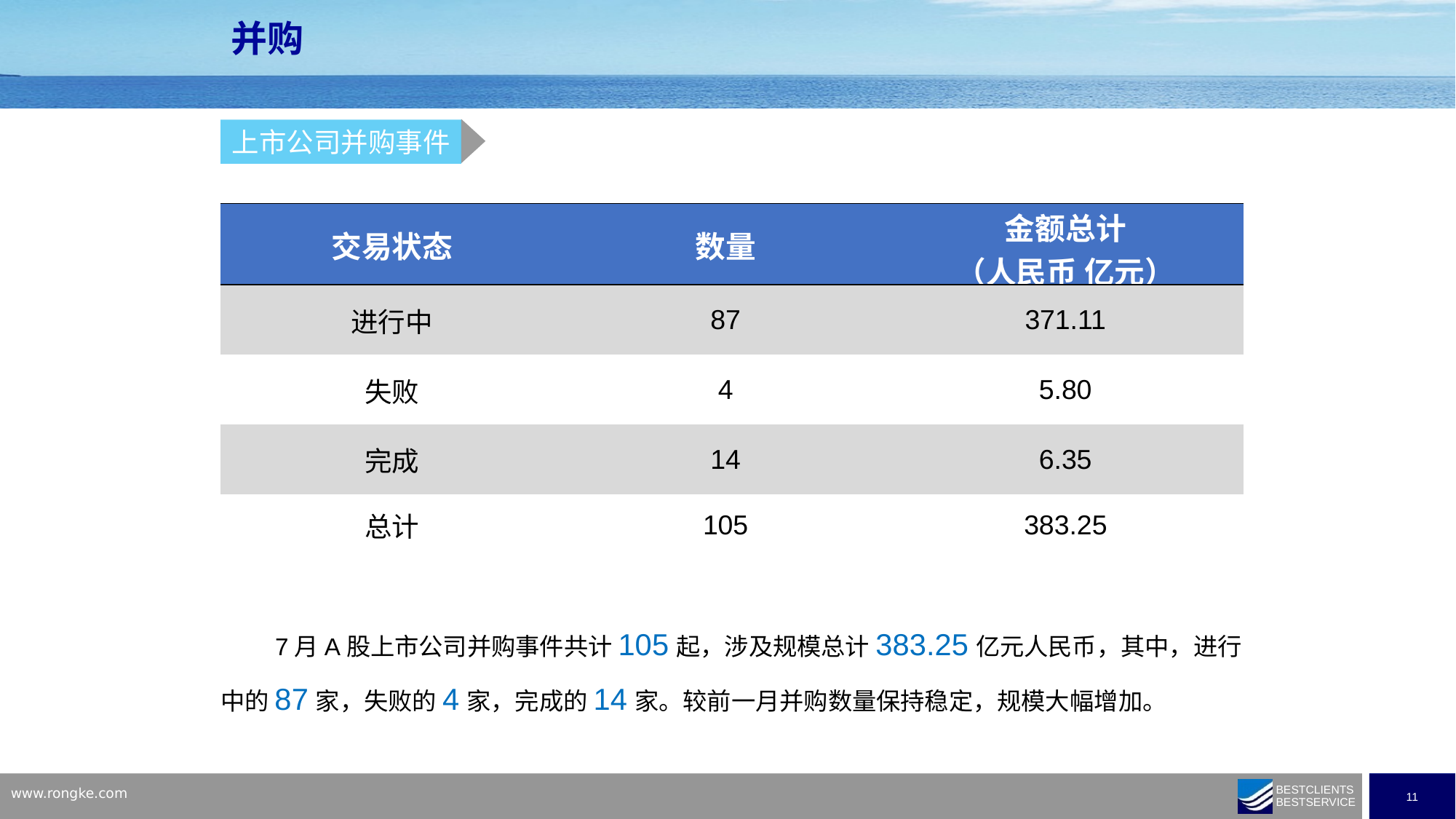

并购
上市公司并购事件

| 交易状态 | 数量 | 金额总计 （人民币 亿元） |
| --- | --- | --- |
| 进行中 | 87 | 371.11 |
| 失败 | 4 | 5.80 |
| 完成 | 14 | 6.35 |
| 总计 | 105 | 383.25 |
7月A股上市公司并购事件共计105起，涉及规模总计383.25亿元人民币，其中，进行中的87家，失败的4家，完成的14家。较前一月并购数量保持稳定，规模大幅增加。